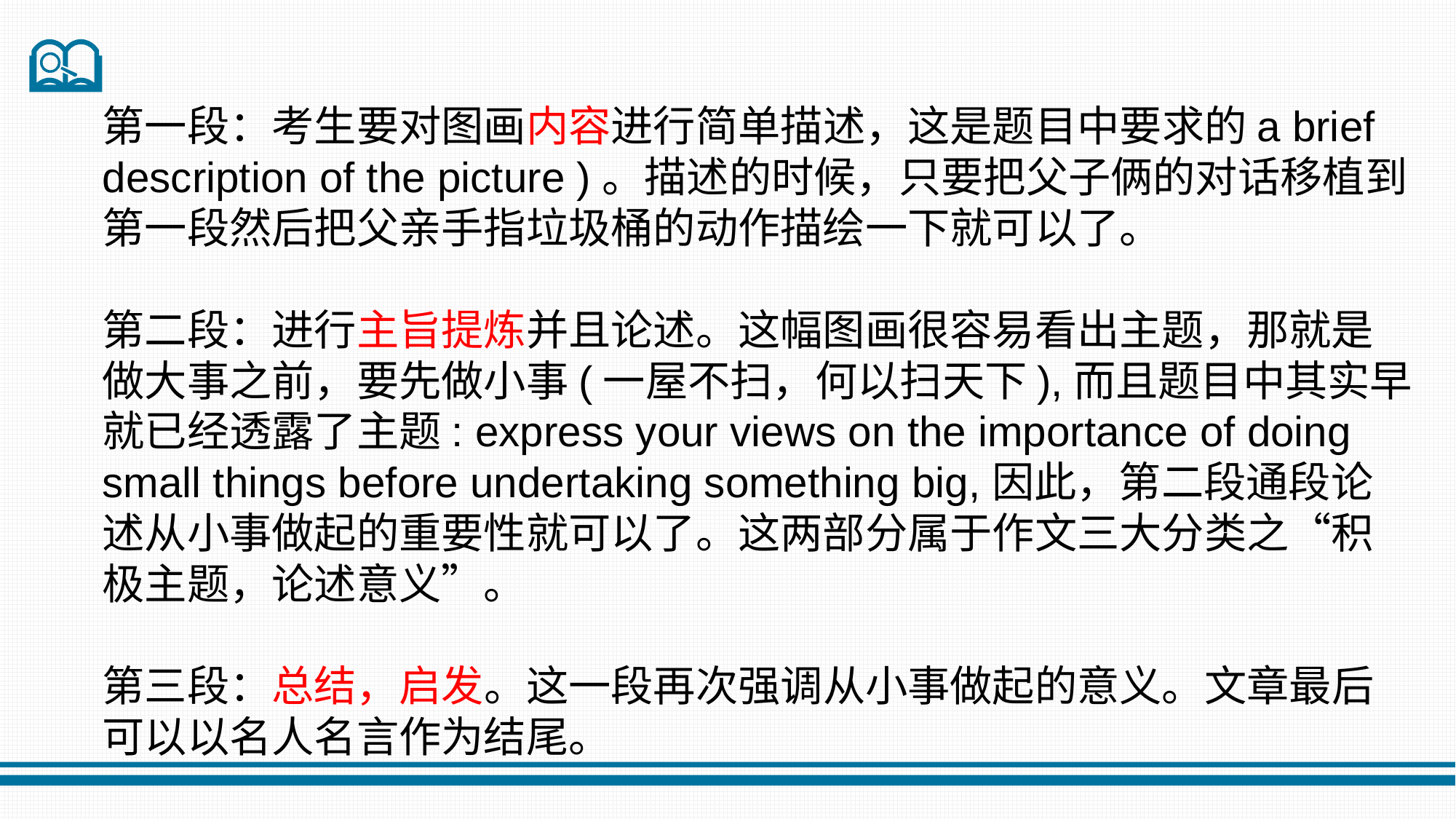

第一段：考生要对图画内容进行简单描述，这是题目中要求的a brief description of the picture )。描述的时候，只要把父子俩的对话移植到第一段然后把父亲手指垃圾桶的动作描绘一下就可以了。

第二段：进行主旨提炼并且论述。这幅图画很容易看出主题，那就是做大事之前，要先做小事(一屋不扫，何以扫天下),而且题目中其实早就已经透露了主题: express your views on the importance of doing small things before undertaking something big,因此，第二段通段论述从小事做起的重要性就可以了。这两部分属于作文三大分类之“积极主题，论述意义”。

第三段：总结，启发。这一段再次强调从小事做起的意义。文章最后可以以名人名言作为结尾。